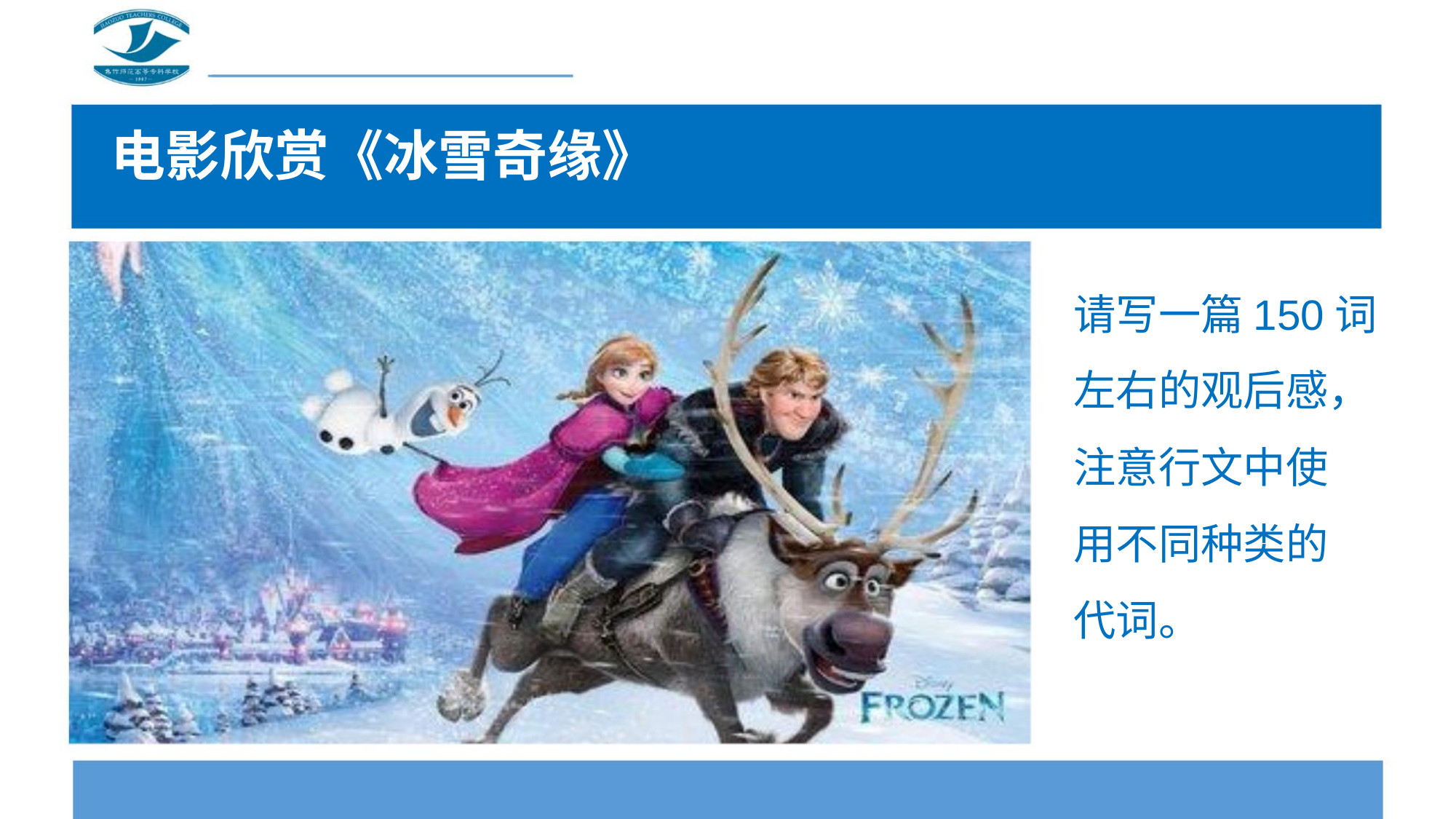

电影欣赏《冰雪奇缘》
请写一篇150词
左右的观后感，
注意行文中使
用不同种类的
代词。